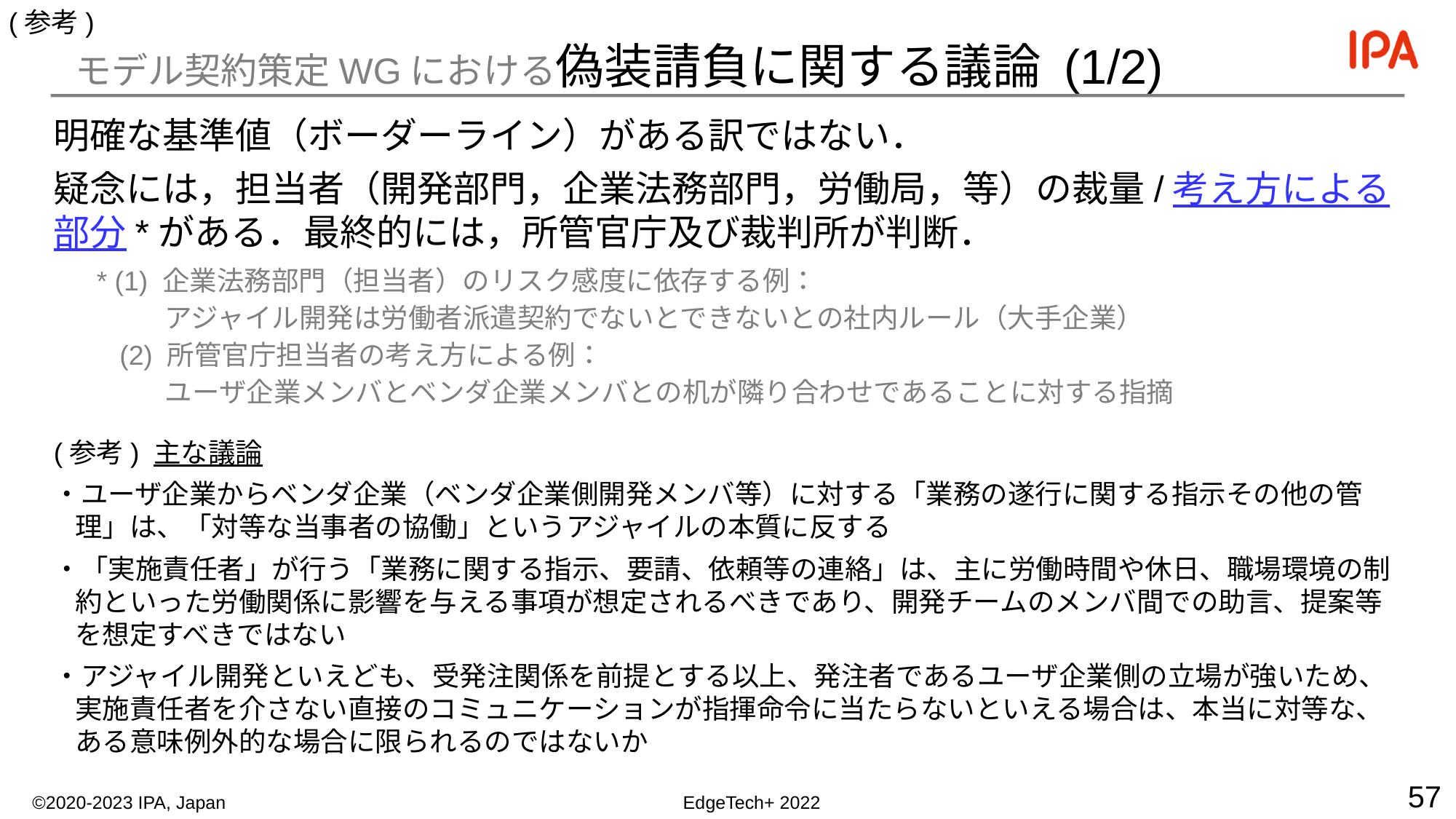

(参考)
# モデル契約策定WGにおける偽装請負に関する議論 (1/2)
明確な基準値（ボーダーライン）がある訳ではない．
疑念には，担当者（開発部門，企業法務部門，労働局，等）の裁量/考え方による部分*がある．最終的には，所管官庁及び裁判所が判断．
* (1) 企業法務部門（担当者）のリスク感度に依存する例：
          アジャイル開発は労働者派遣契約でないとできないとの社内ルール（大手企業）
   (2) 所管官庁担当者の考え方による例：
          ユーザ企業メンバとベンダ企業メンバとの机が隣り合わせであることに対する指摘
(参考) 主な議論
・ユーザ企業からベンダ企業（ベンダ企業側開発メンバ等）に対する「業務の遂行に関する指示その他の管理」は、「対等な当事者の協働」というアジャイルの本質に反する
・「実施責任者」が行う「業務に関する指示、要請、依頼等の連絡」は、主に労働時間や休日、職場環境の制約といった労働関係に影響を与える事項が想定されるべきであり、開発チームのメンバ間での助言、提案等を想定すべきではない
・アジャイル開発といえども、受発注関係を前提とする以上、発注者であるユーザ企業側の立場が強いため、実施責任者を介さない直接のコミュニケーションが指揮命令に当たらないといえる場合は、本当に対等な、ある意味例外的な場合に限られるのではないか
©2020-2023 IPA, Japan
EdgeTech+ 2022